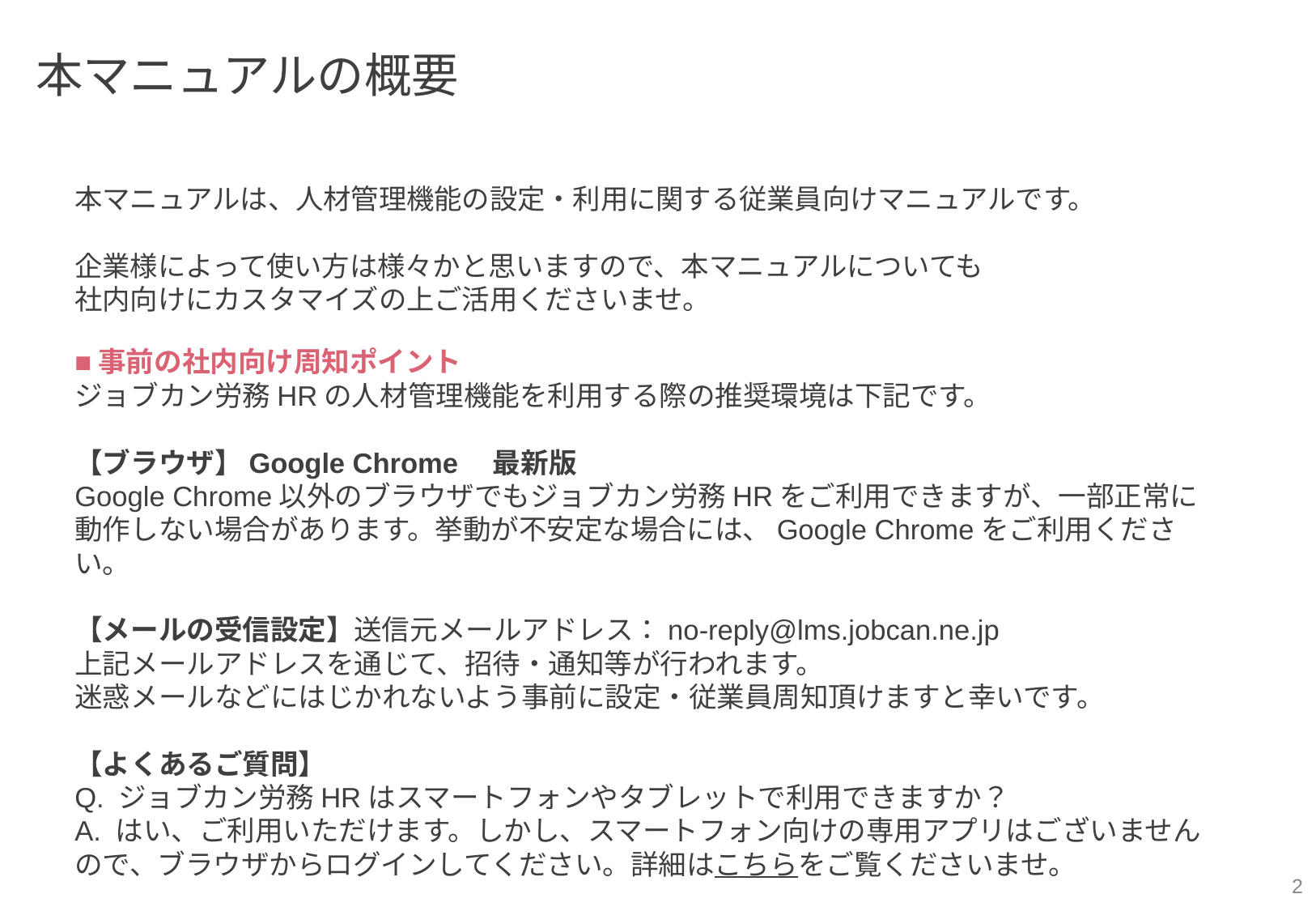

本マニュアルの概要
本マニュアルは、人材管理機能の設定・利用に関する従業員向けマニュアルです。

企業様によって使い方は様々かと思いますので、本マニュアルについても
社内向けにカスタマイズの上ご活用くださいませ。

■事前の社内向け周知ポイント
ジョブカン労務HRの人材管理機能を利用する際の推奨環境は下記です。

【ブラウザ】Google Chrome　最新版
Google Chrome以外のブラウザでもジョブカン労務HRをご利用できますが、一部正常に動作しない場合があります。挙動が不安定な場合には、Google Chromeをご利用ください。
【メールの受信設定】送信元メールアドレス：no-reply@lms.jobcan.ne.jp
上記メールアドレスを通じて、招待・通知等が行われます。
迷惑メールなどにはじかれないよう事前に設定・従業員周知頂けますと幸いです。
【よくあるご質問】
Q. ジョブカン労務HRはスマートフォンやタブレットで利用できますか？
A. はい、ご利用いただけます。しかし、スマートフォン向けの専用アプリはございませんので、ブラウザからログインしてください。詳細はこちらをご覧くださいませ。

2